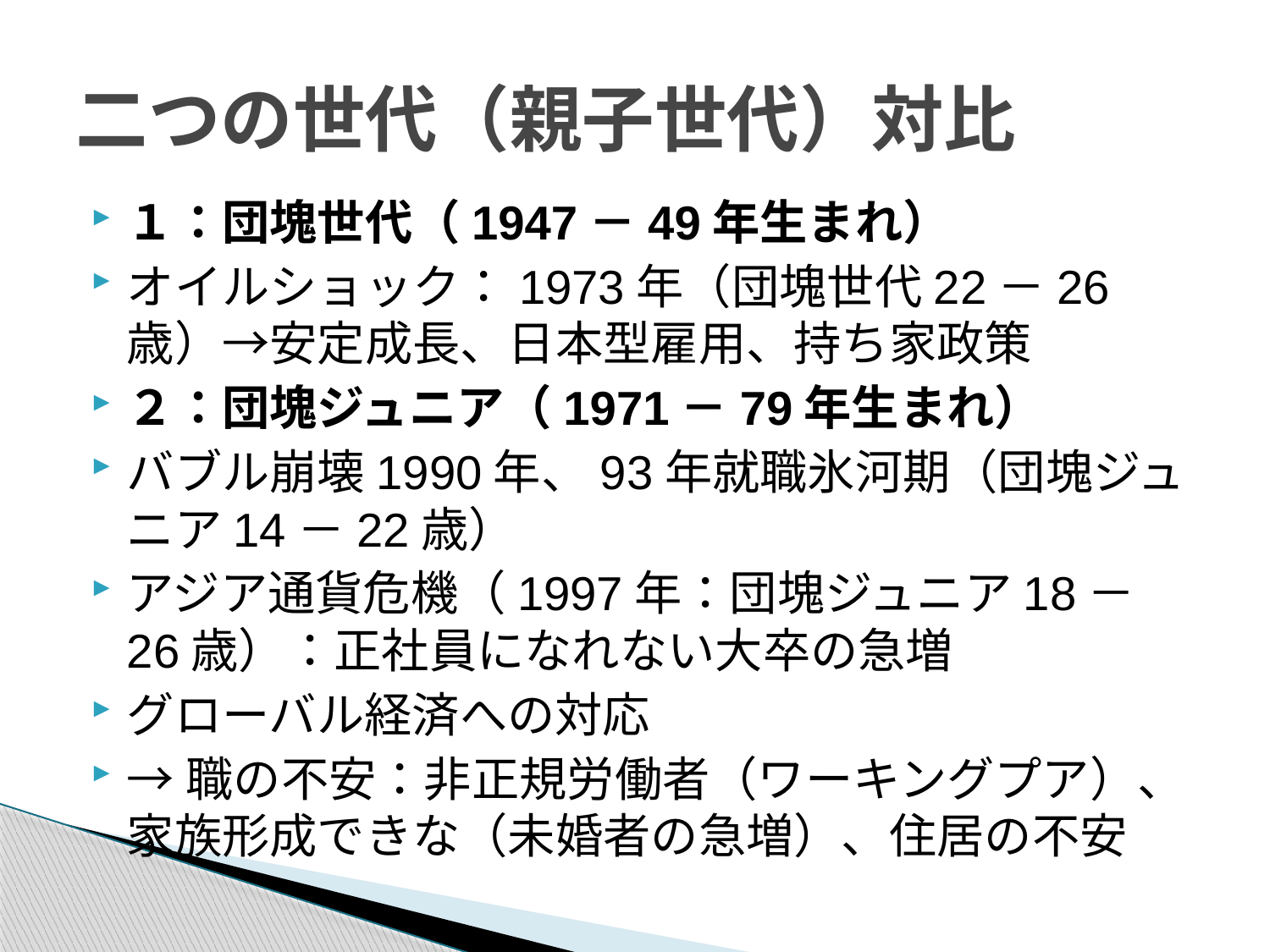

# 二つの世代（親子世代）対比
１：団塊世代（1947－49年生まれ）
オイルショック：1973年（団塊世代22－26歳）→安定成長、日本型雇用、持ち家政策
２：団塊ジュニア（1971－79年生まれ）
バブル崩壊1990年、93年就職氷河期（団塊ジュニア14－22歳）
アジア通貨危機（1997年：団塊ジュニア18－26歳）：正社員になれない大卒の急増
グローバル経済への対応
→職の不安：非正規労働者（ワーキングプア）、家族形成できな（未婚者の急増）、住居の不安